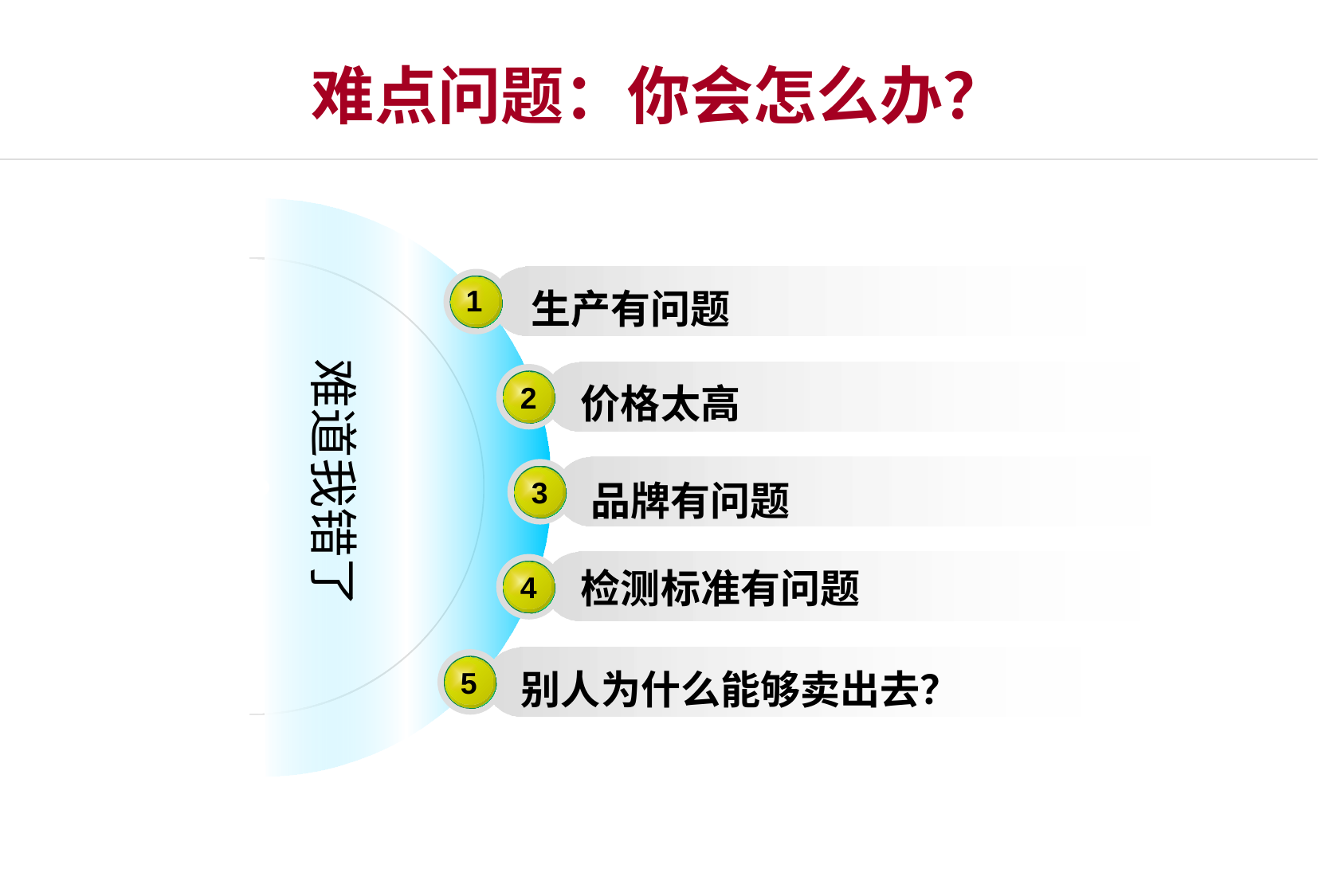

难点问题：你会怎么办？

1
生产有问题
难道我错了

2
价格太高

3
品牌有问题

检测标准有问题
4

5
别人为什么能够卖出去？